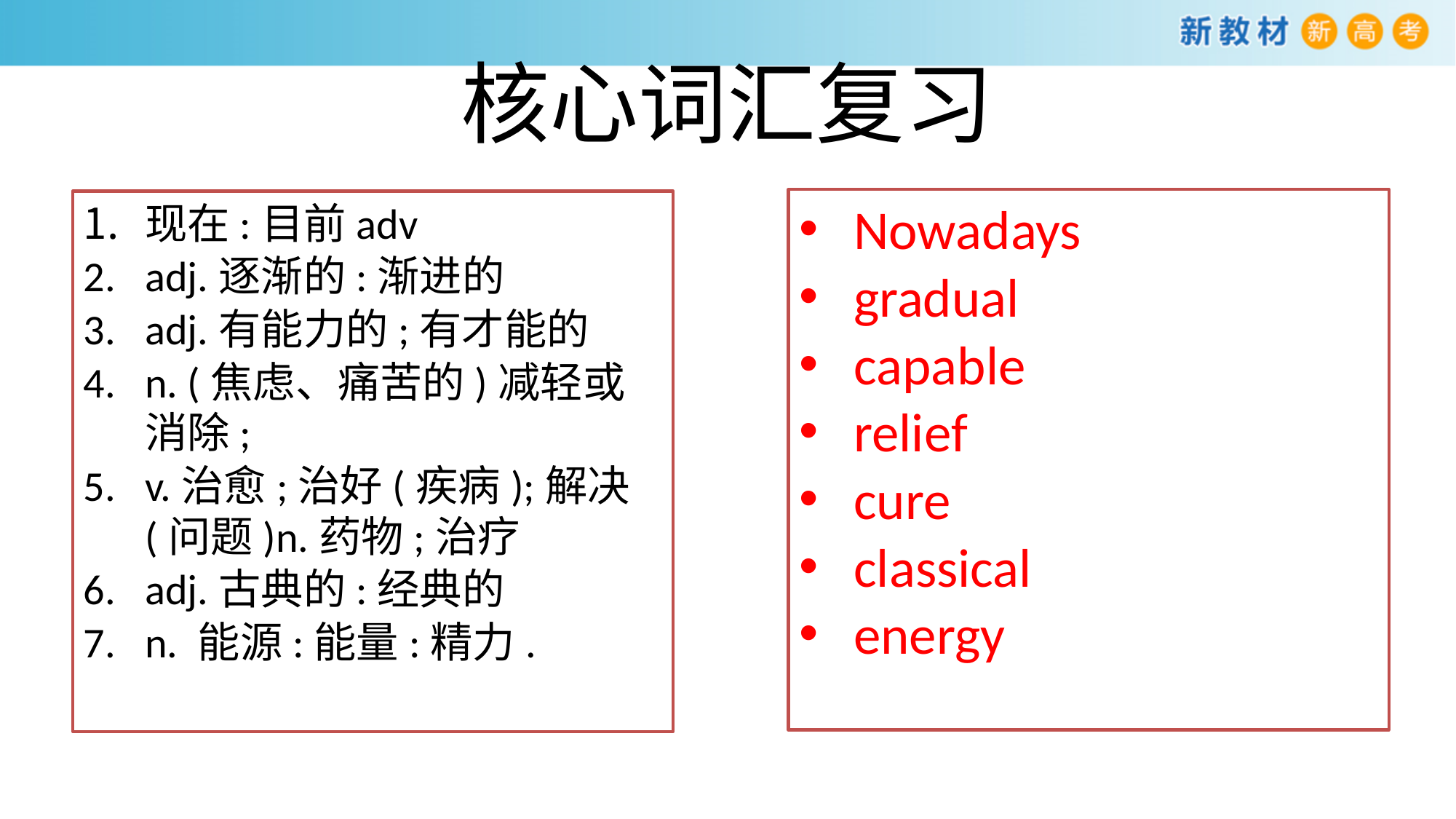

# 核心词汇复习
Nowadays
gradual
capable
relief
cure
classical
energy
现在:目前adv
adj.逐渐的:渐进的
adj.有能力的;有才能的
n. (焦虑、痛苦的)减轻或消除;
v.治愈;治好(疾病);解决(问题)n.药物;治疗
adj.古典的:经典的
n. 能源:能量:精力.